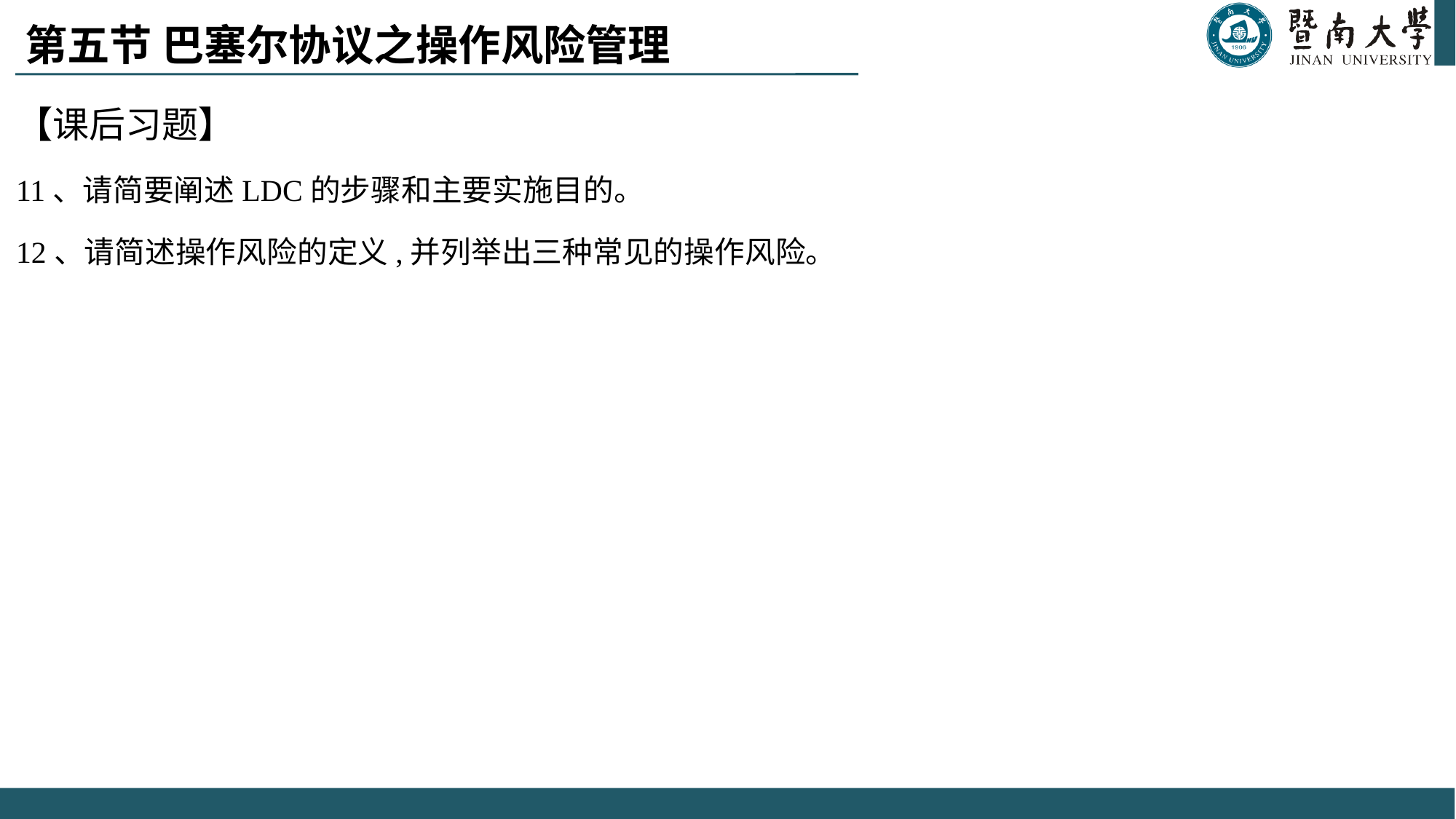

# 第五节 巴塞尔协议之操作风险管理
【课后习题】
11、请简要阐述LDC的步骤和主要实施目的。
12、请简述操作风险的定义,并列举出三种常见的操作风险。